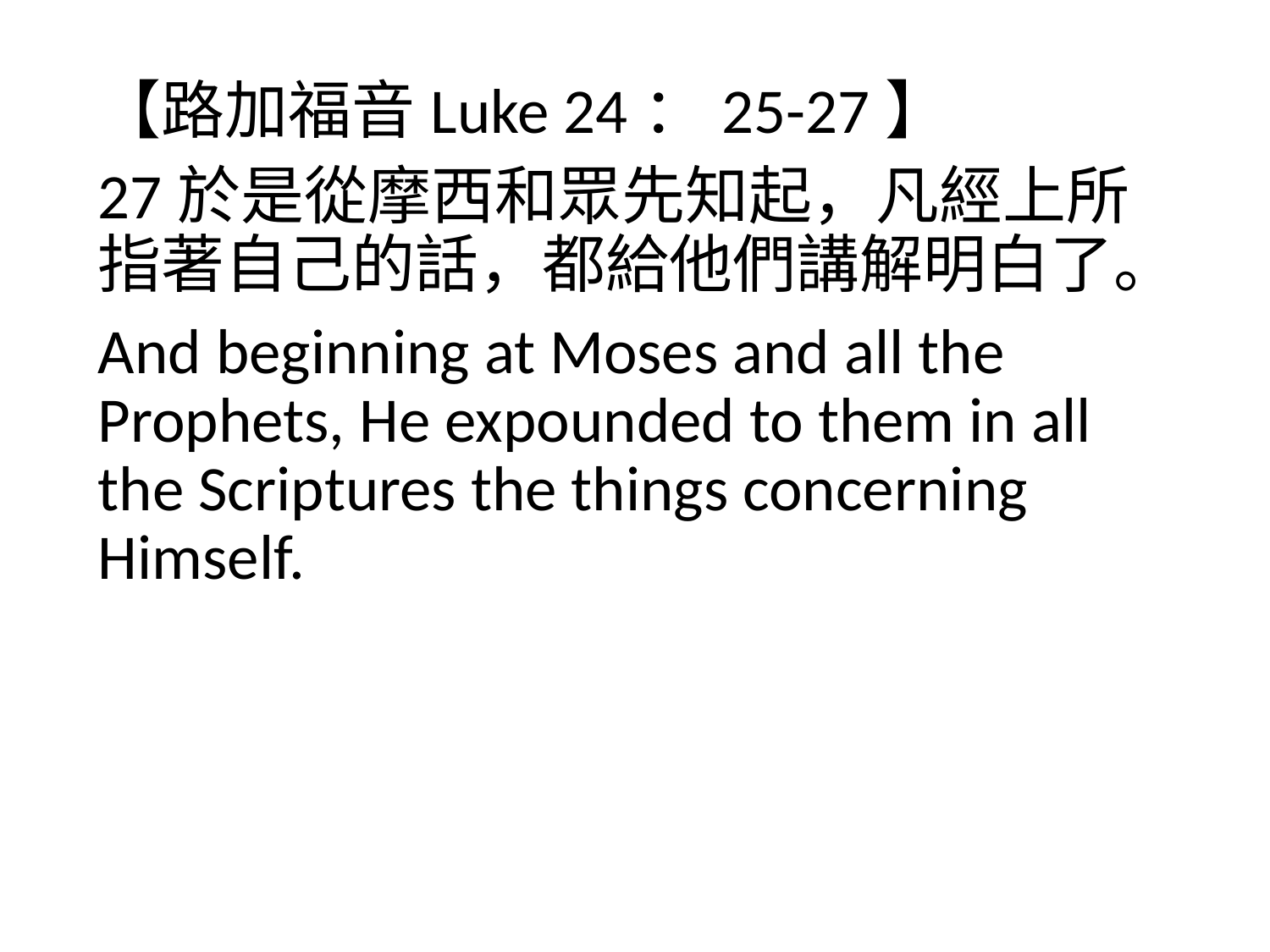

【路加福音Luke 24：25-27】
27於是從摩西和眾先知起，凡經上所指著自己的話，都給他們講解明白了。
And beginning at Moses and all the Prophets, He expounded to them in all the Scriptures the things concerning Himself.